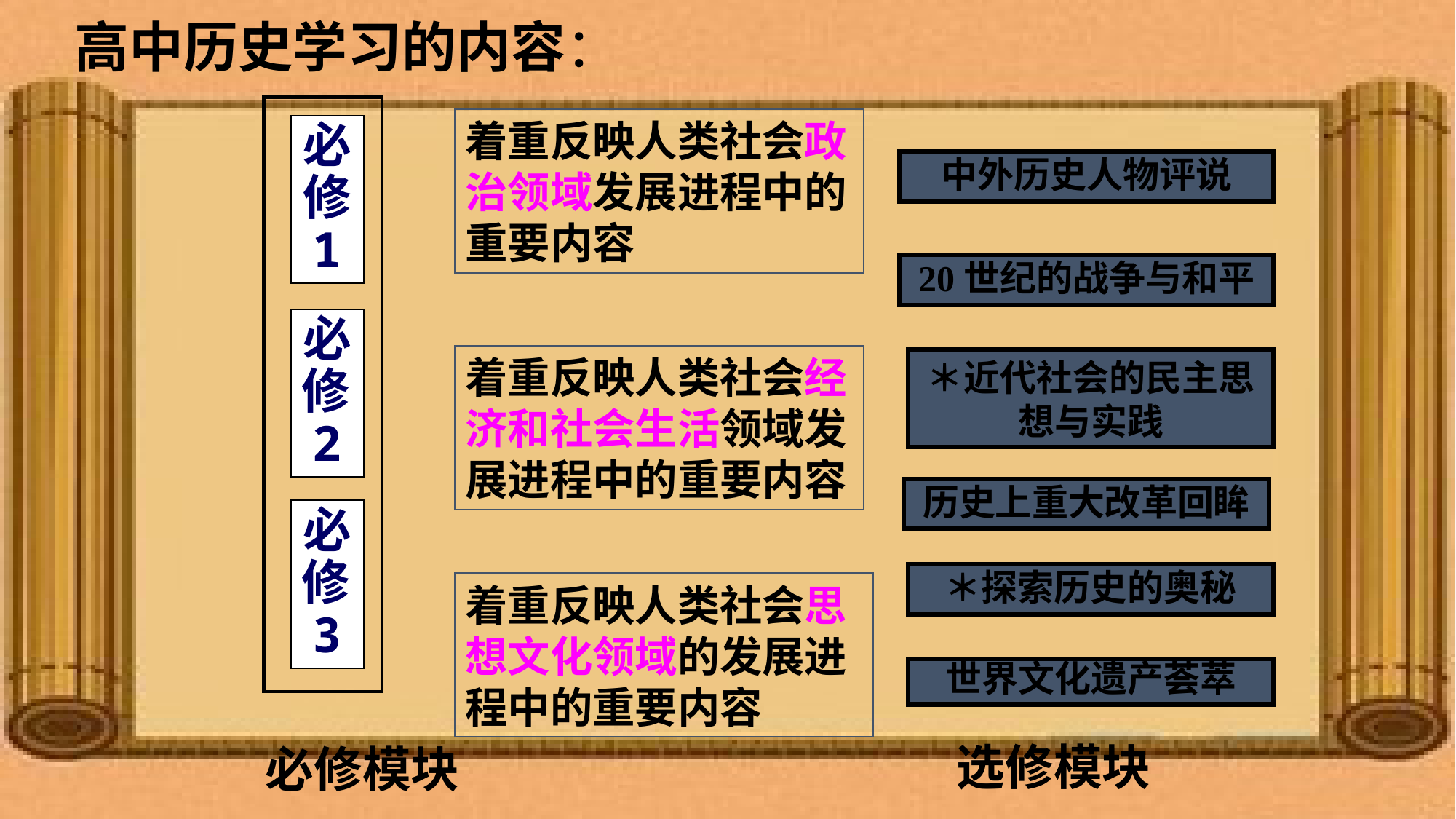

高中历史学习的内容：

着重反映人类社会政治领域发展进程中的重要内容
必修
1
中外历史人物评说
20世纪的战争与和平
必修2
着重反映人类社会经济和社会生活领域发展进程中的重要内容
＊近代社会的民主思想与实践
历史上重大改革回眸
必修3
＊探索历史的奥秘
着重反映人类社会思想文化领域的发展进程中的重要内容
世界文化遗产荟萃
选修模块
必修模块